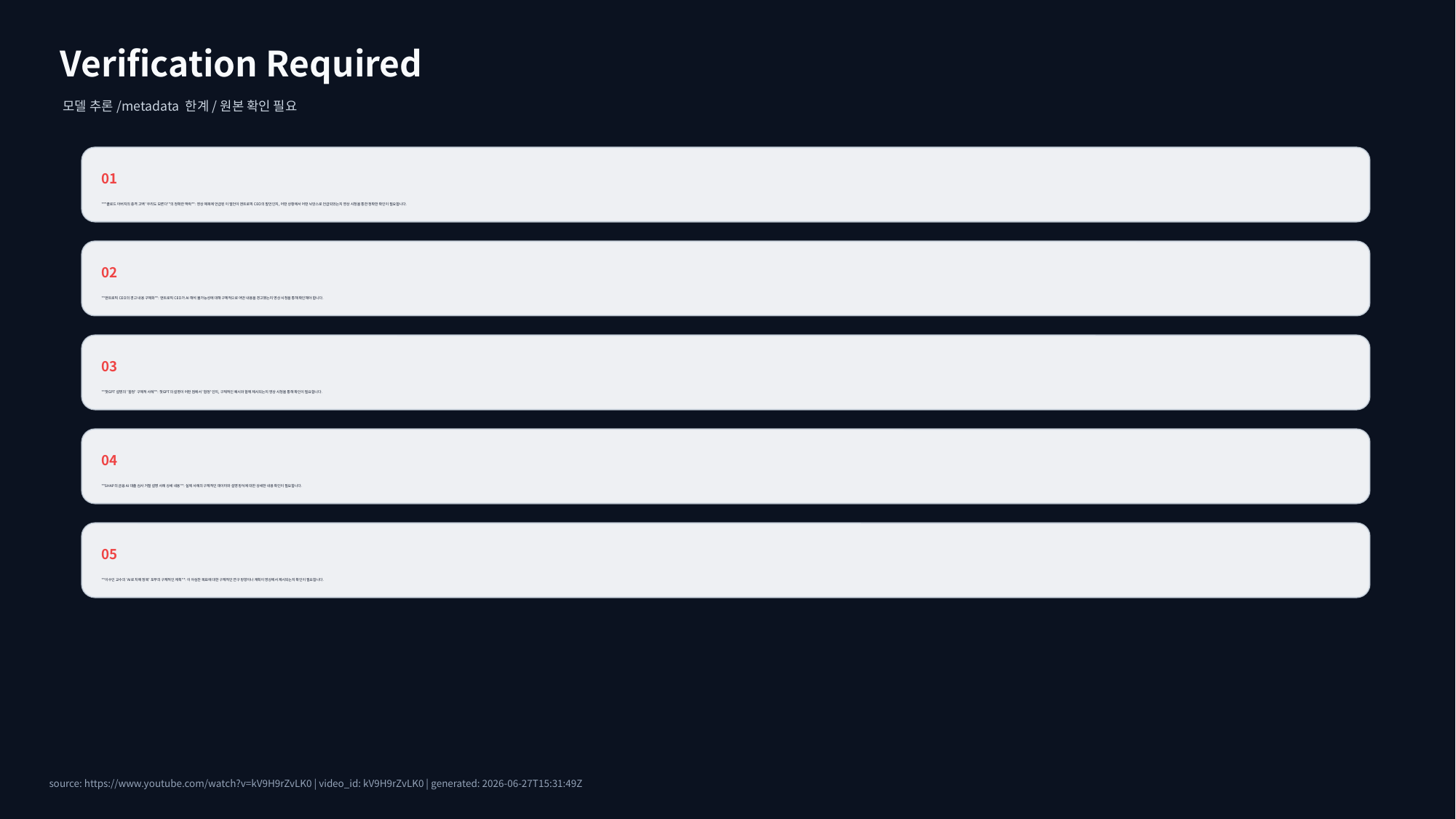

Verification Required
모델 추론/metadata 한계/원본 확인 필요

01
**"클로드 아버지의 충격 고백 '우리도 모른다'"의 정확한 맥락**: 영상 제목에 언급된 이 발언이 앤트로픽 CEO의 발언인지, 어떤 상황에서 어떤 뉘앙스로 언급되었는지 영상 시청을 통한 정확한 확인이 필요합니다.

02
**앤트로픽 CEO의 경고 내용 구체화**: 앤트로픽 CEO가 AI 해석 불가능성에 대해 구체적으로 어떤 내용을 경고했는지 영상 시청을 통해 확인해야 합니다.

03
**챗GPT 설명의 '함정' 구체적 사례**: 챗GPT의 설명이 어떤 점에서 '함정'인지, 구체적인 예시와 함께 제시되는지 영상 시청을 통해 확인이 필요합니다.

04
**SHAP의 금융 AI 대출 심사 거절 설명 사례 상세 내용**: 실제 사례의 구체적인 데이터와 설명 방식에 대한 상세한 내용 확인이 필요합니다.

05
**이수인 교수의 'AI로 치매 정복' 포부의 구체적인 계획**: 이 야심찬 목표에 대한 구체적인 연구 방향이나 계획이 영상에서 제시되는지 확인이 필요합니다.
source: https://www.youtube.com/watch?v=kV9H9rZvLK0 | video_id: kV9H9rZvLK0 | generated: 2026-06-27T15:31:49Z